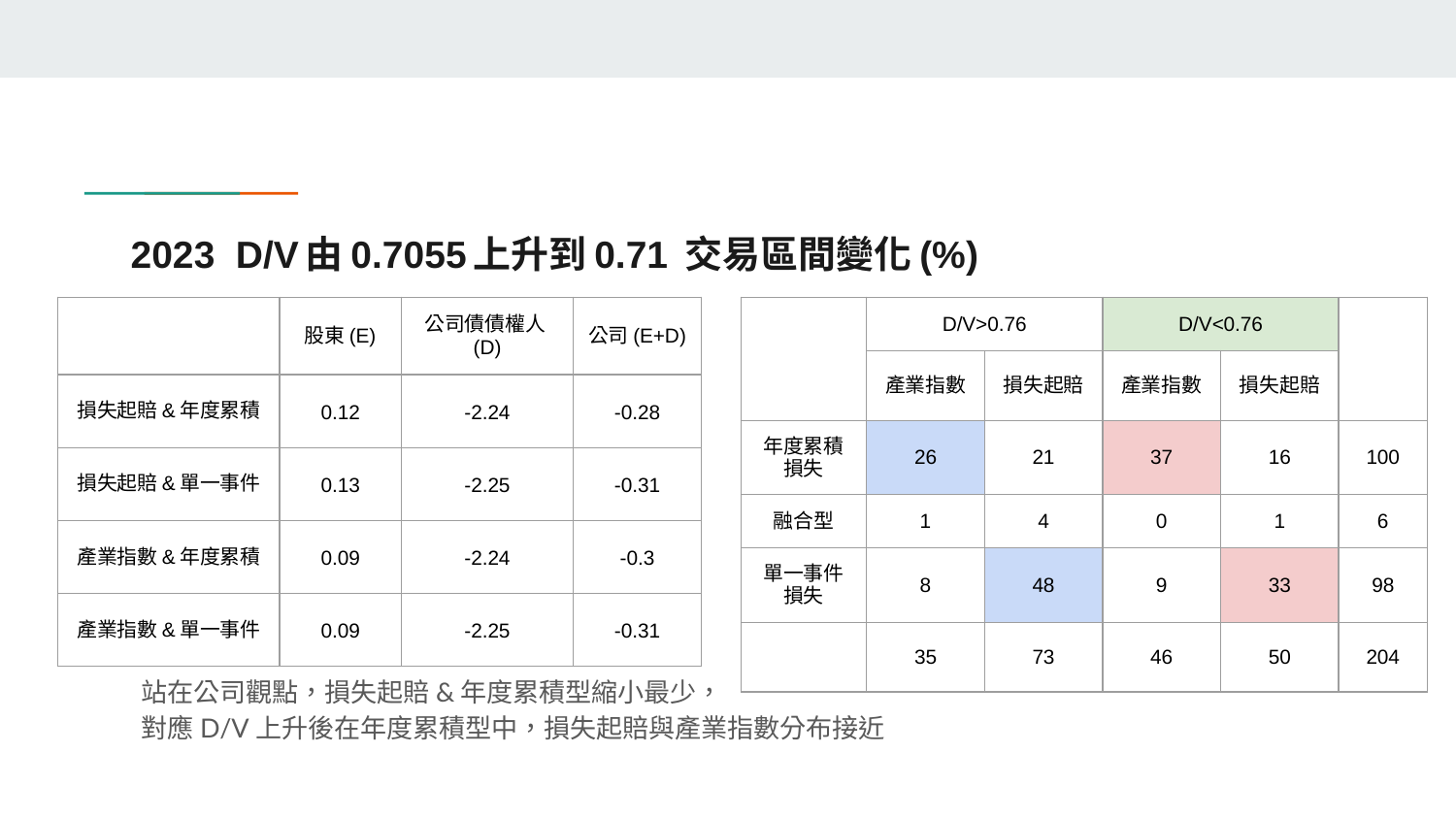

# 2023  D/V由0.7055上升到0.71 交易區間變化(%)
|  | D/V>0.76 |  | D/V<0.76 |  |  |
| --- | --- | --- | --- | --- | --- |
|  | 產業指數 | 損失起賠 | 產業指數 | 損失起賠 |  |
| 年度累積損失 | 26 | 21 | 37 | 16 | 100 |
| 融合型 | 1 | 4 | 0 | 1 | 6 |
| 單一事件損失 | 8 | 48 | 9 | 33 | 98 |
|  | 35 | 73 | 46 | 50 | 204 |
|  | 股東(E) | 公司債債權人(D) | 公司(E+D) |
| --- | --- | --- | --- |
| 損失起賠&年度累積 | 0.12 | -2.24 | -0.28 |
| 損失起賠&單一事件 | 0.13 | -2.25 | -0.31 |
| 產業指數&年度累積 | 0.09 | -2.24 | -0.3 |
| 產業指數&單一事件 | 0.09 | -2.25 | -0.31 |
站在公司觀點，損失起賠&年度累積型縮小最少，
對應D/V上升後在年度累積型中，損失起賠與產業指數分布接近